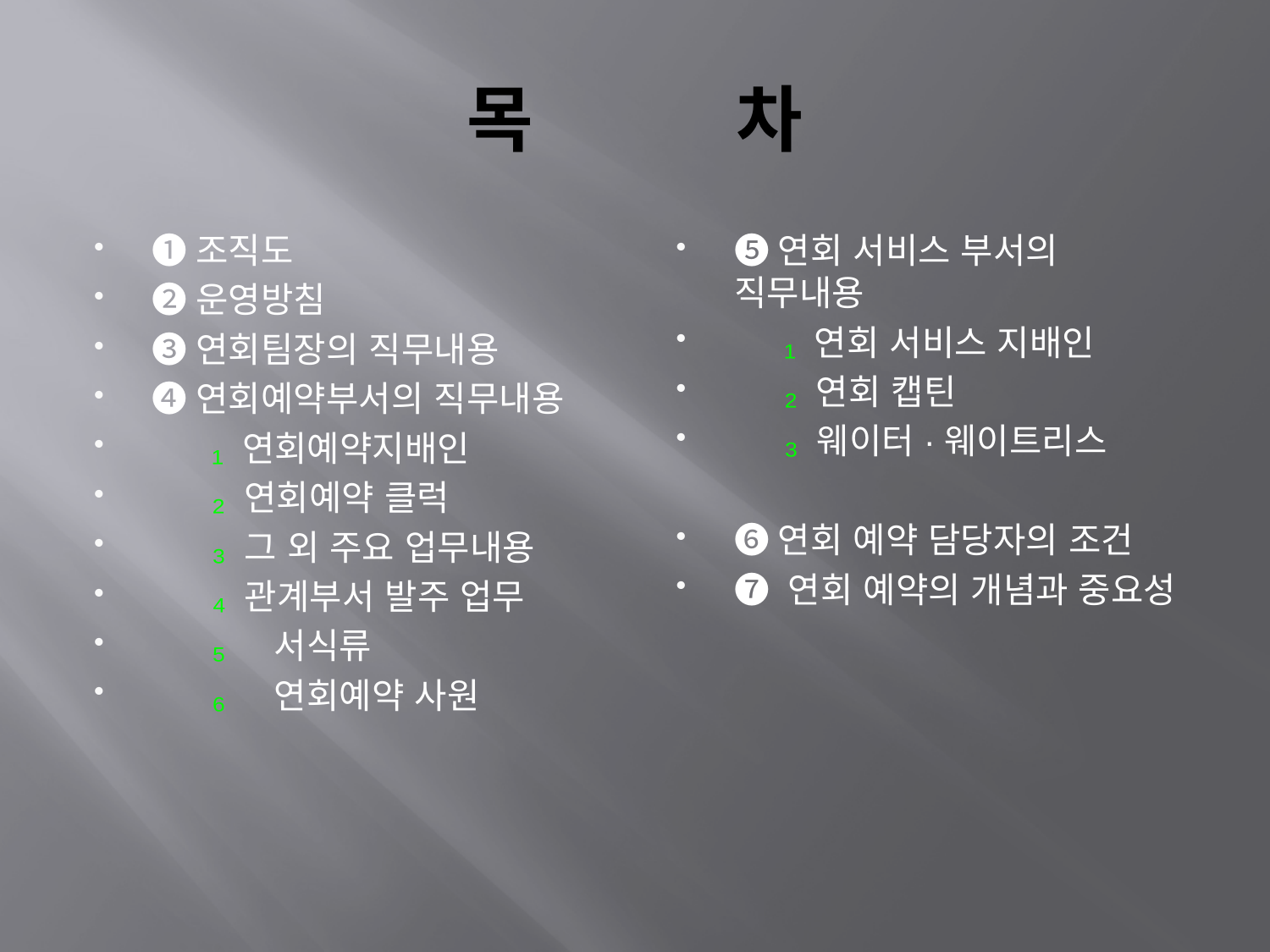

# 목          차
❶조직도
❷운영방침
❸연회팀장의 직무내용
❹연회예약부서의 직무내용
      ₁ 연회예약지배인
      ₂ 연회예약 클럭
      ₃ 그 외 주요 업무내용
      ₄ 관계부서 발주 업무
      ₅    서식류
      ₆    연회예약 사원

❺연회 서비스 부서의 직무내용
     ₁ 연회 서비스 지배인
     ₂ 연회 캡틴
     ₃ 웨이터 ∙ 웨이트리스

❻연회 예약 담당자의 조건
❼ 연회 예약의 개념과 중요성